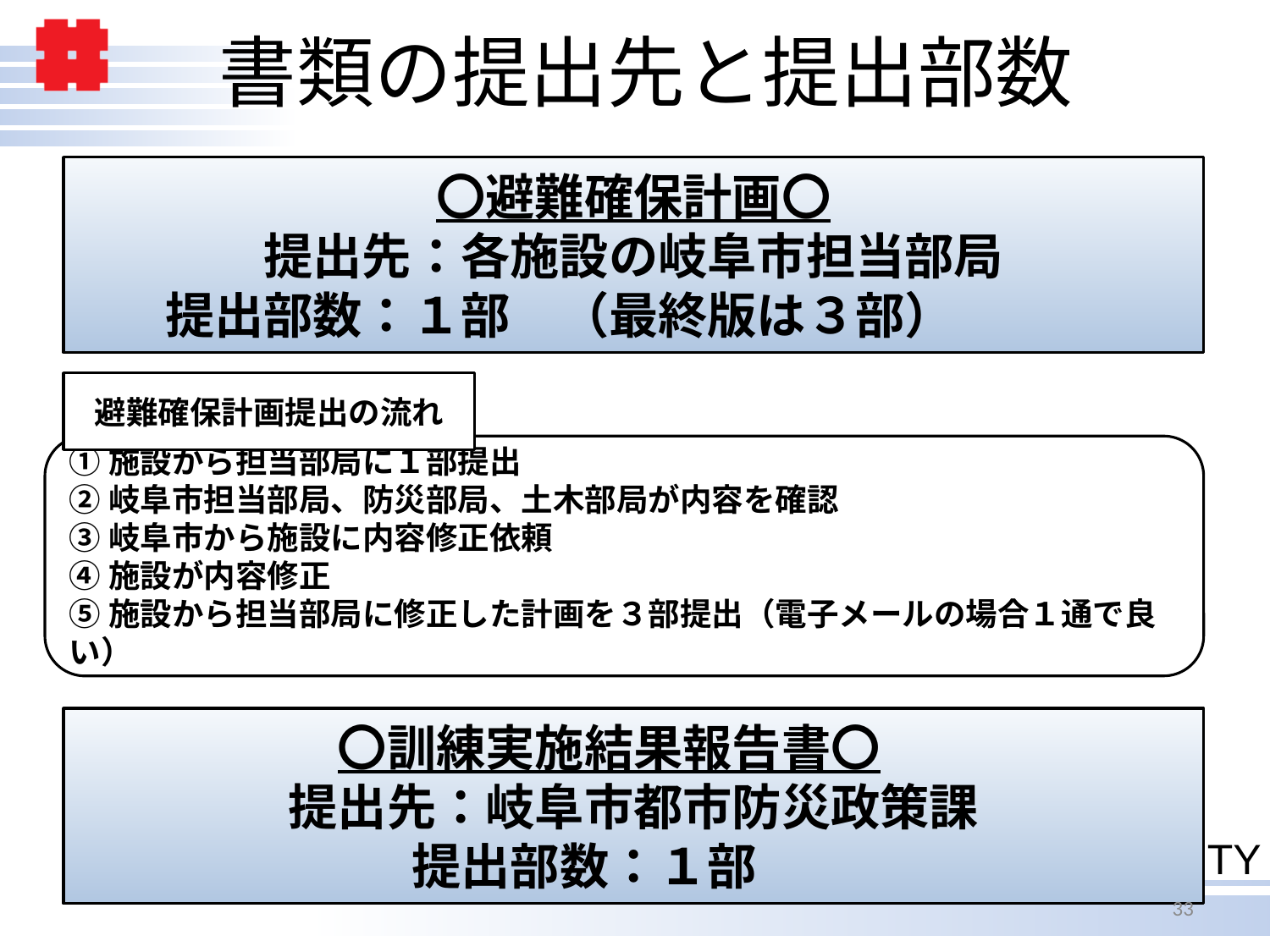

# 書類の提出先と提出部数
〇避難確保計画〇
提出先：各施設の岐阜市担当部局
提出部数：１部　（最終版は３部）
避難確保計画提出の流れ
①施設から担当部局に１部提出
②岐阜市担当部局、防災部局、土木部局が内容を確認
③岐阜市から施設に内容修正依頼
④施設が内容修正
⑤施設から担当部局に修正した計画を３部提出（電子メールの場合１通で良い）
〇訓練実施結果報告書〇
提出先：岐阜市都市防災政策課
提出部数：１部
33